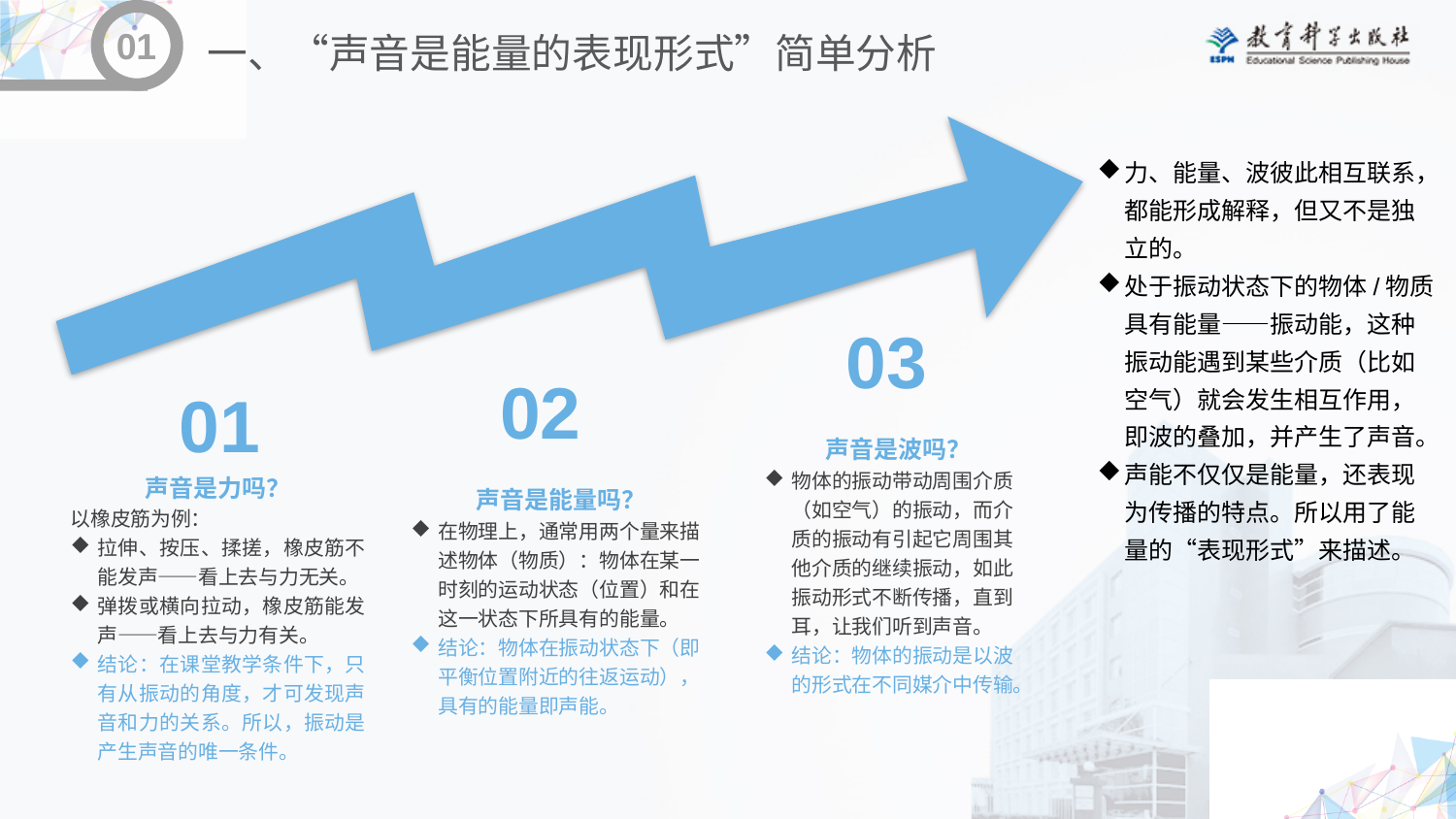

一、“声音是能量的表现形式”简单分析
01

力、能量、波彼此相互联系，都能形成解释，但又不是独立的。
处于振动状态下的物体/物质具有能量——振动能，这种振动能遇到某些介质（比如空气）就会发生相互作用，即波的叠加，并产生了声音。
声能不仅仅是能量，还表现为传播的特点。所以用了能量的“表现形式”来描述。
03
声音是波吗？
物体的振动带动周围介质（如空气）的振动，而介质的振动有引起它周围其他介质的继续振动，如此振动形式不断传播，直到耳，让我们听到声音。
结论：物体的振动是以波的形式在不同媒介中传输。

02
声音是能量吗？
在物理上，通常用两个量来描述物体（物质）：物体在某一时刻的运动状态（位置）和在这一状态下所具有的能量。
结论：物体在振动状态下（即平衡位置附近的往返运动），具有的能量即声能。
01
声音是力吗？
以橡皮筋为例：
拉伸、按压、揉搓，橡皮筋不能发声——看上去与力无关。
弹拨或横向拉动，橡皮筋能发声——看上去与力有关。
结论：在课堂教学条件下，只有从振动的角度，才可发现声音和力的关系。所以，振动是产生声音的唯一条件。